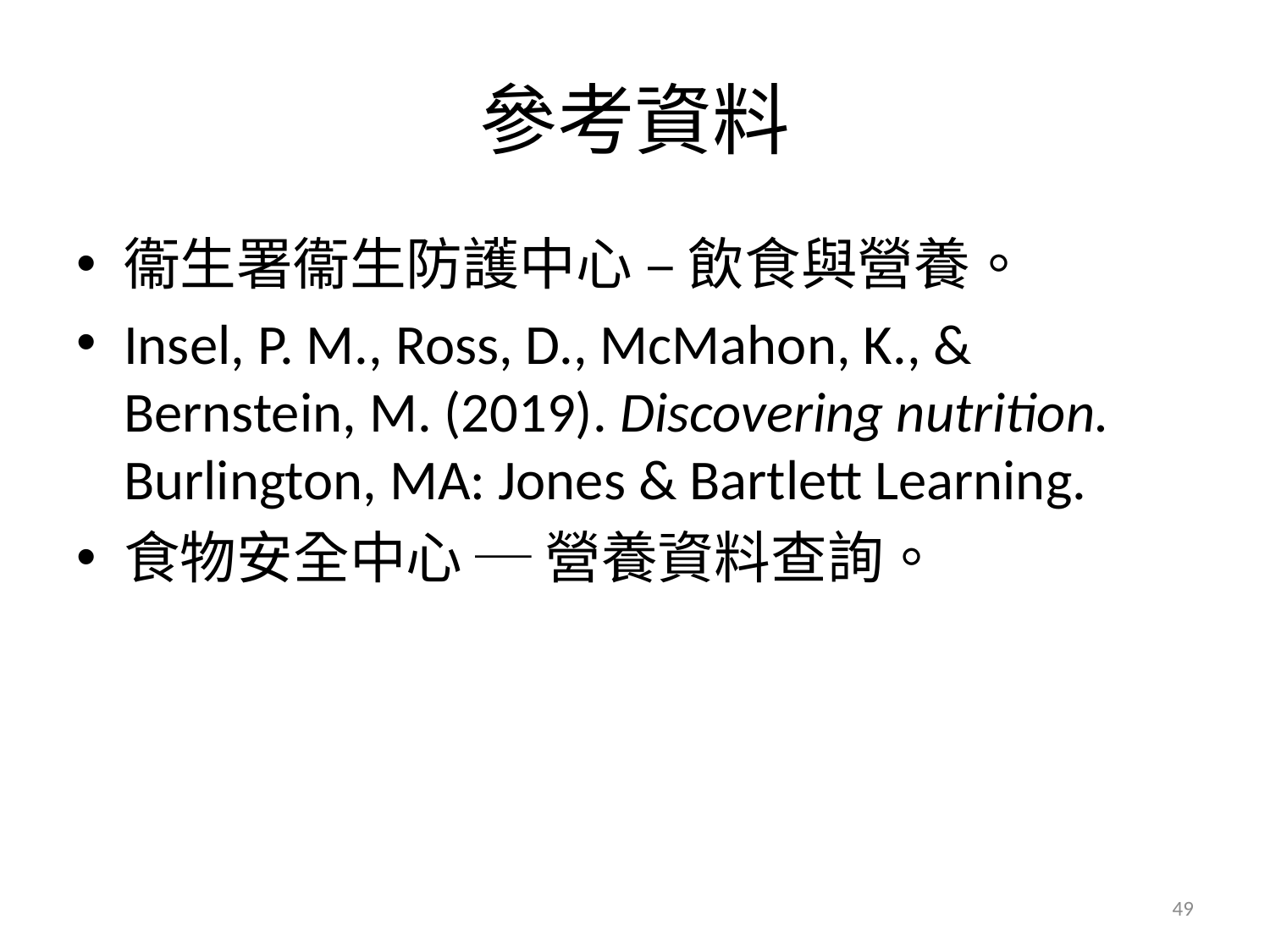

# 參考資料
衞生署衞生防護中心 – 飲食與營養。
Insel, P. M., Ross, D., McMahon, K., & Bernstein, M. (2019). Discovering nutrition. Burlington, MA: Jones & Bartlett Learning.
食物安全中心 ─ 營養資料查詢。
49